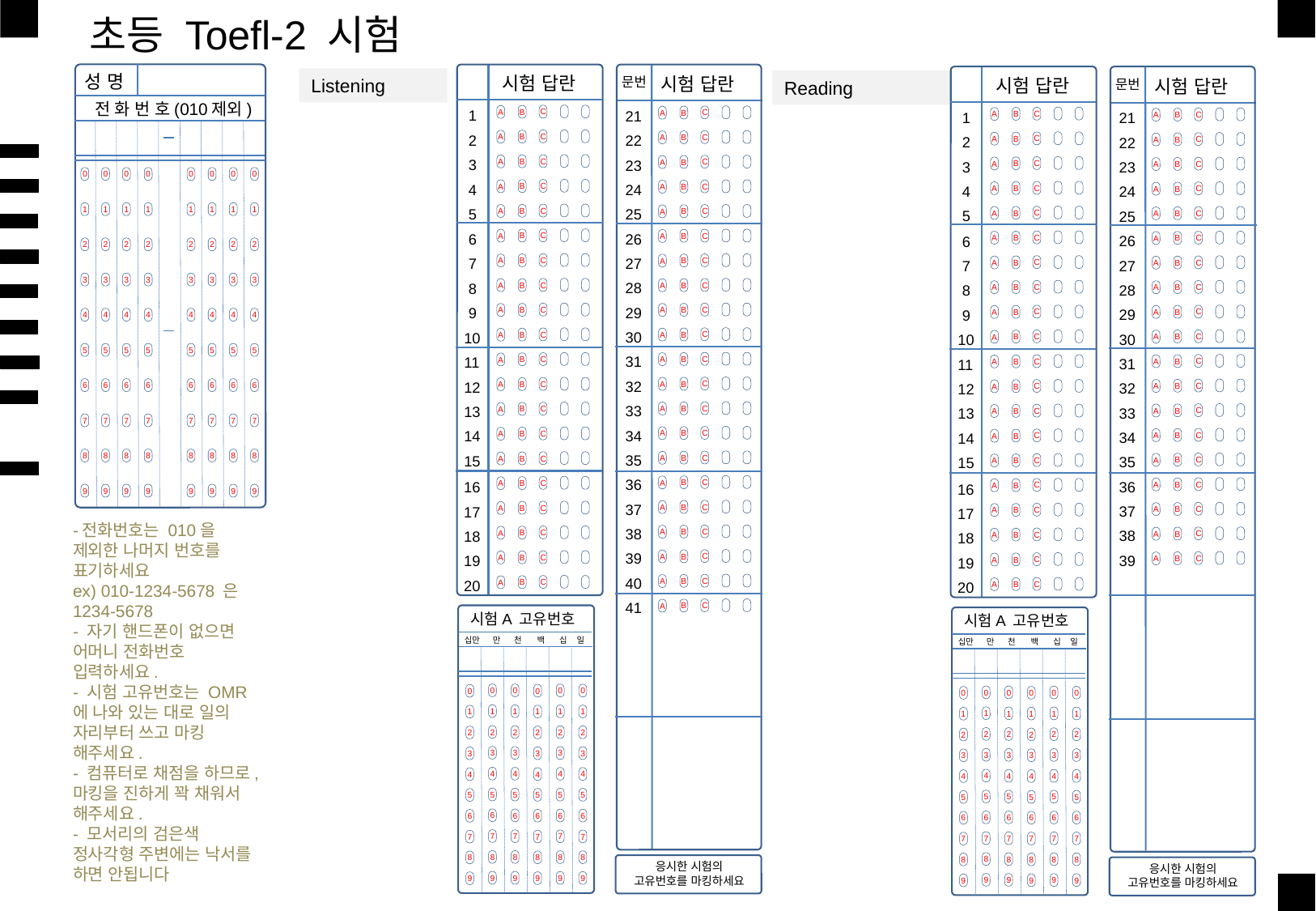

초등 Toefl-2 시험
성 명

시험 답란
시험 답란
문번
1
2
3
4
5

21
22
23
24
25
26
27
28
29
30
31
32
33
34
35
36
37
38
39
40
41

C
B
A

C
B
A

C
B
A

C
B
A

C
B
A

C
B
A

C
B
A

C
B
A

C
B
A

C
B
A
6
7
8
9

C
B
A

C
B
A

C
B
A

C
B
A

C
B
A

C
B
A

C
B
A

C
B
A
10
11
12
13
14
15

C
B
A

C
B
A

C
B
A

C
B
A

C
B
A

C
B
A

C
B
A

C
B
A

C
B
A

C
B
A

C
B
A

C
B
A
16
17
18
19
20

C
B
A

C
B
A

C
B
A

C
B
A

C
B
A

C
B
A

C
B
A

C
B
A

C
B
A

C
B
A

C
B
A
시험A 고유번호

만
천
백
십
일
십만
0
1
2
3
4
5
6
7
8
9
0
1
2
3
4
5
6
7
8
9
0
1
2
3
4
5
6
7
8
9
0
1
2
3
4
5
6
7
8
9
0
1
2
3
4
5
6
7
8
9
0
1
2
3
4
5
6
7
8
9
응시한 시험의
고유번호를 마킹하세요

시험 답란
시험 답란
문번
1
2
3
4
5

21
22
23
24
25
26
27
28
29
30
31
32
33
34
35
36
37
38
39

C
B
A

C
B
A

C
B
A

C
B
A

C
B
A

C
B
A

C
B
A

C
B
A

C
B
A

C
B
A
6
7
8
9

C
B
A

C
B
A

C
B
A

C
B
A

C
B
A

C
B
A

C
B
A

C
B
A
10
11
12
13
14
15

C
B
A

C
B
A

C
B
A

C
B
A

C
B
A

C
B
A

C
B
A

C
B
A

C
B
A

C
B
A

C
B
A

C
B
A
16
17
18
19
20

C
B
A

C
B
A

C
B
A

C
B
A

C
B
A

C
B
A

C
B
A

C
B
A

C
B
A
시험A 고유번호

만
천
백
십
일
십만
0
1
2
3
4
5
6
7
8
9
0
1
2
3
4
5
6
7
8
9
0
1
2
3
4
5
6
7
8
9
0
1
2
3
4
5
6
7
8
9
0
1
2
3
4
5
6
7
8
9
0
1
2
3
4
5
6
7
8
9
응시한 시험의
고유번호를 마킹하세요

Listening
Reading
전 화 번 호(010제외)

0
1
2
3
4
5
6
7
8
9
0
1
2
3
4
5
6
7
8
9
0
1
2
3
4
5
6
7
8
9
0
1
2
3
4
5
6
7
8
9
0
1
2
3
4
5
6
7
8
9
0
1
2
3
4
5
6
7
8
9
0
1
2
3
4
5
6
7
8
9
0
1
2
3
4
5
6
7
8
9

-전화번호는 010을 제외한 나머지 번호를 표기하세요
ex) 010-1234-5678 은 1234-5678
- 자기 핸드폰이 없으면 어머니 전화번호 입력하세요.
- 시험 고유번호는 OMR에 나와 있는 대로 일의 자리부터 쓰고 마킹 해주세요.
- 컴퓨터로 채점을 하므로, 마킹을 진하게 꽉 채워서 해주세요.
- 모서리의 검은색 정사각형 주변에는 낙서를 하면 안됩니다